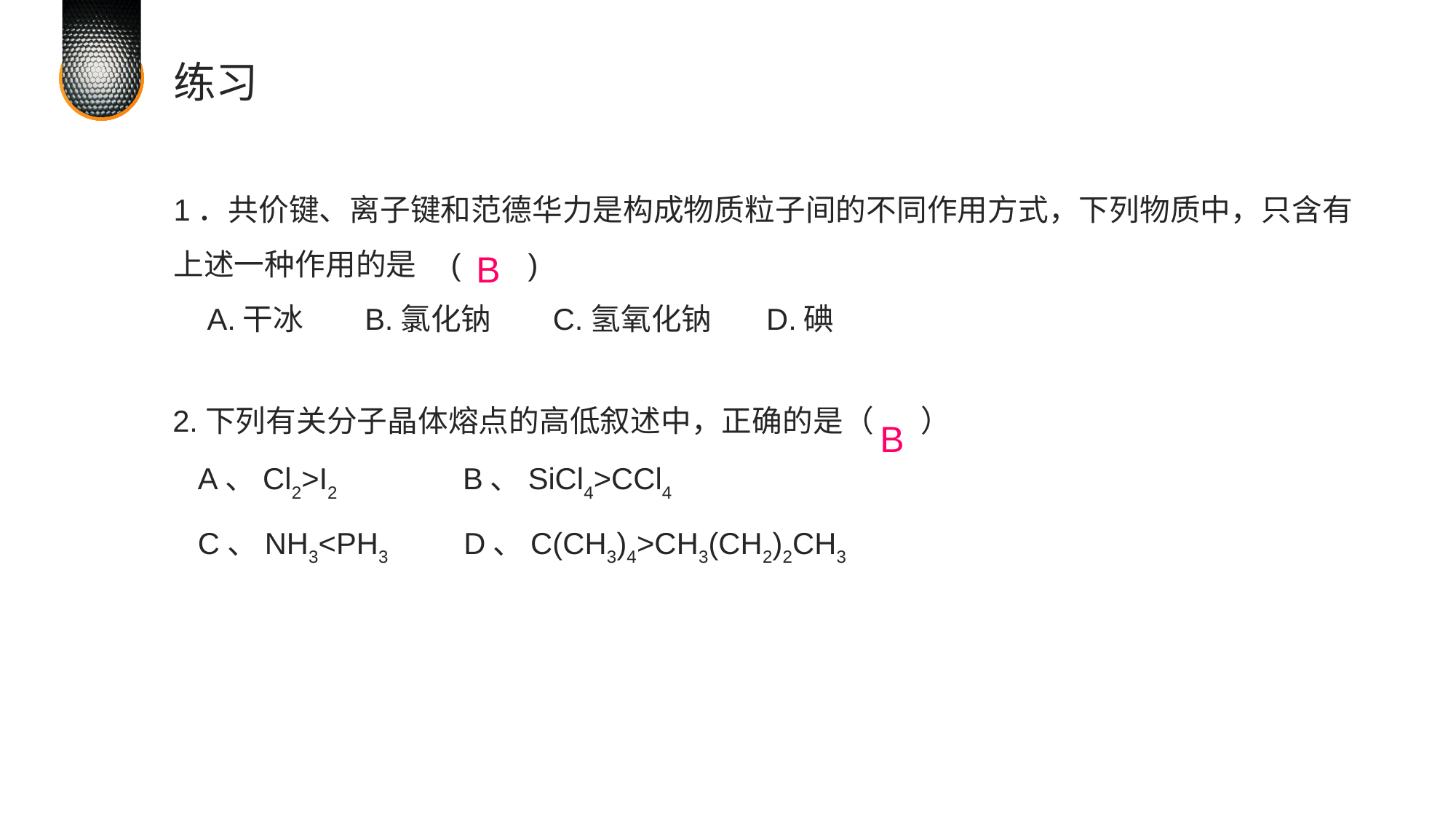

练习
1．共价键、离子键和范德华力是构成物质粒子间的不同作用方式，下列物质中，只含有上述一种作用的是    (        )
    A.干冰        B.氯化钠        C.氢氧化钠       D.碘
B
B
2.下列有关分子晶体熔点的高低叙述中，正确的是（       ）
   A、Cl2>I2               B、SiCl4>CCl4
   C、NH3<PH3         D、C(CH3)4>CH3(CH2)2CH3